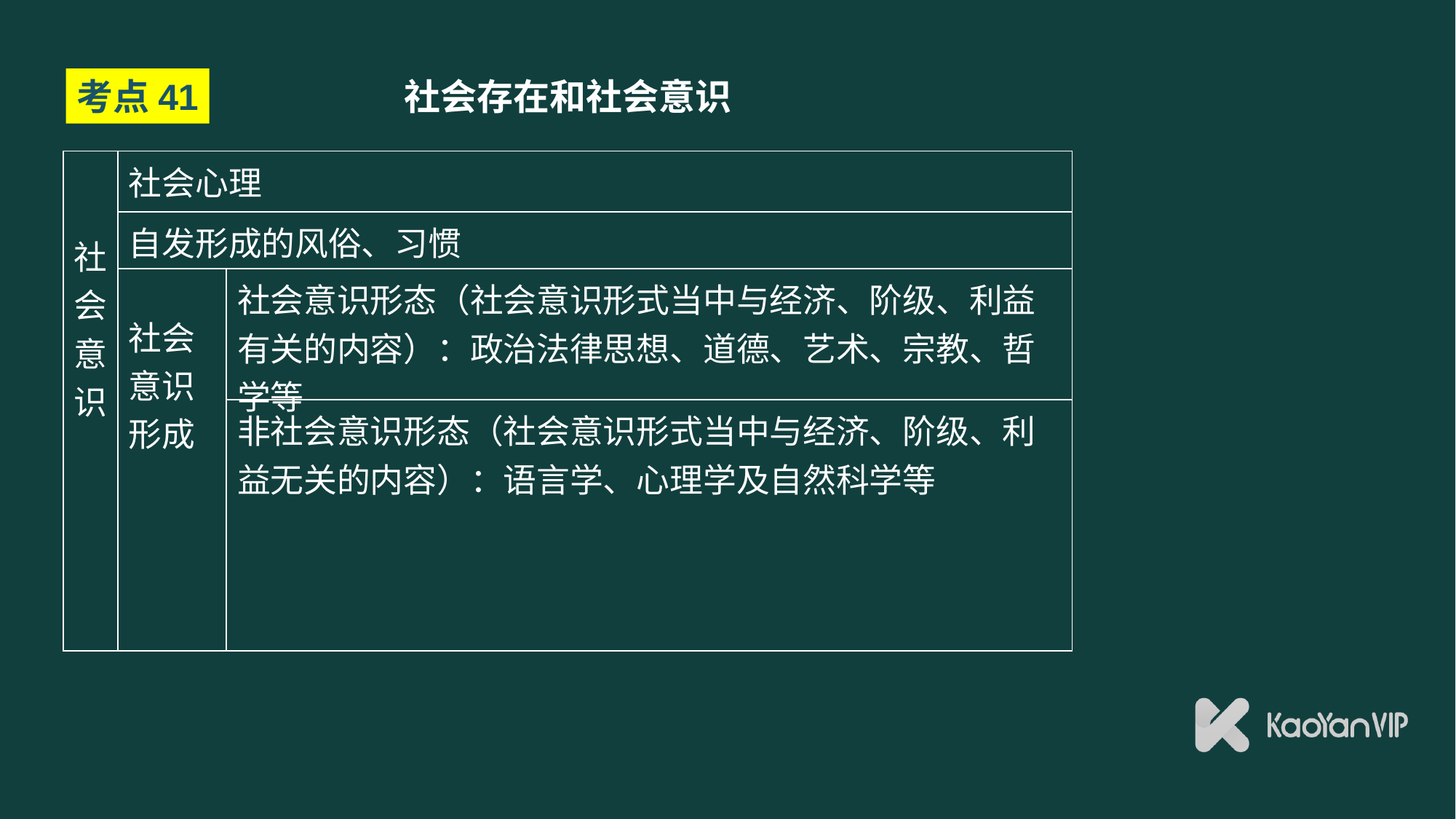

# 社会存在和社会意识
考点41
| 社会意识 | 社会心理 |  |
| --- | --- | --- |
|  | 自发形成的风俗、习惯 |  |
|  | 社会意识形成 | 社会意识形态（社会意识形式当中与经济、阶级、利益有关的内容）：政治法律思想、道德、艺术、宗教、哲学等 |
|  |  | 非社会意识形态（社会意识形式当中与经济、阶级、利益无关的内容）：语言学、心理学及自然科学等 |